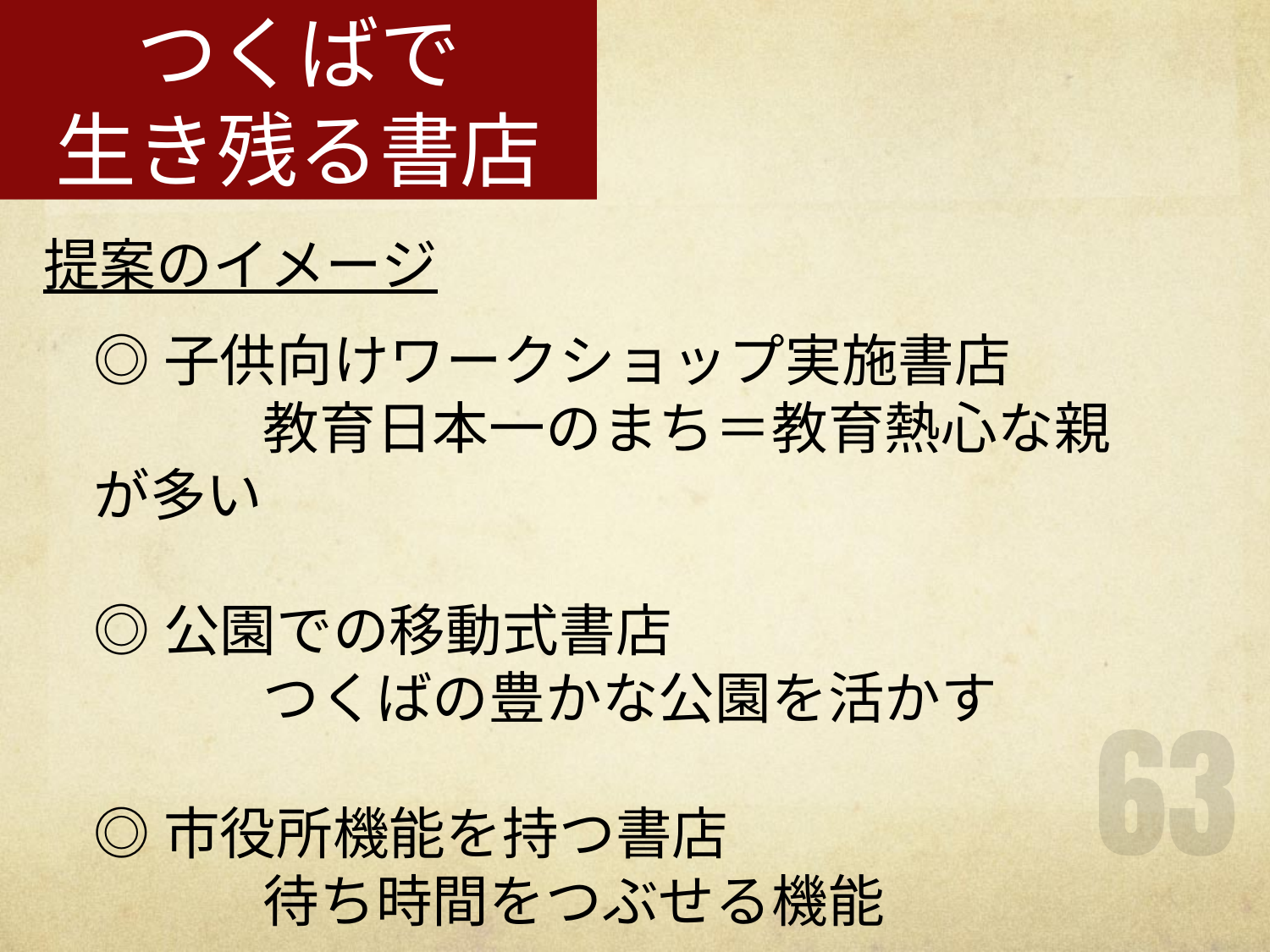

# つくばで 生き残る書店
提案のイメージ
◎子供向けワークショップ実施書店
　　　教育日本一のまち＝教育熱心な親が多い

◎公園での移動式書店
　　　つくばの豊かな公園を活かす

◎市役所機能を持つ書店
　　　待ち時間をつぶせる機能

63